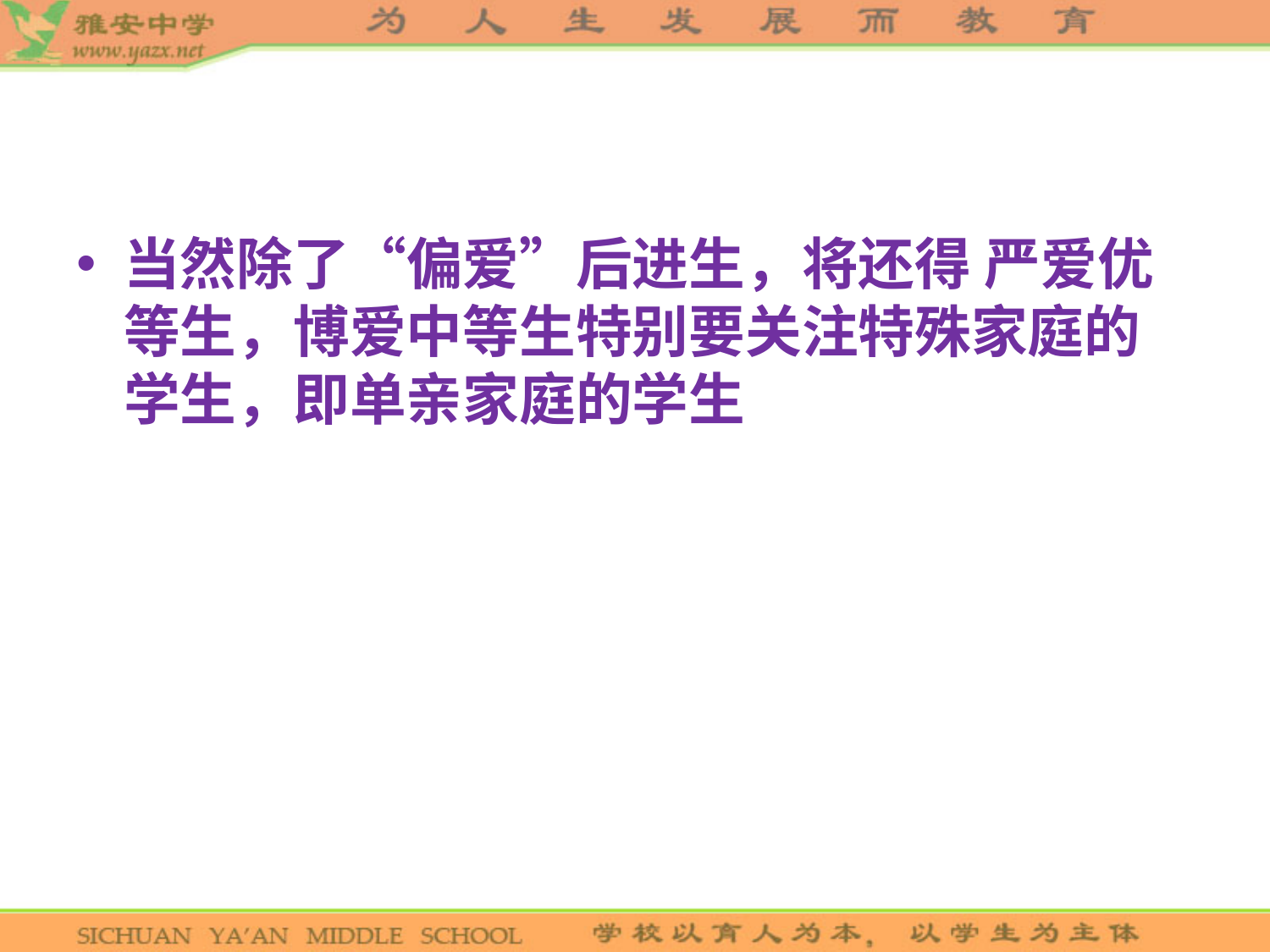

当然除了“偏爱”后进生，将还得 严爱优等生，博爱中等生特别要关注特殊家庭的学生，即单亲家庭的学生